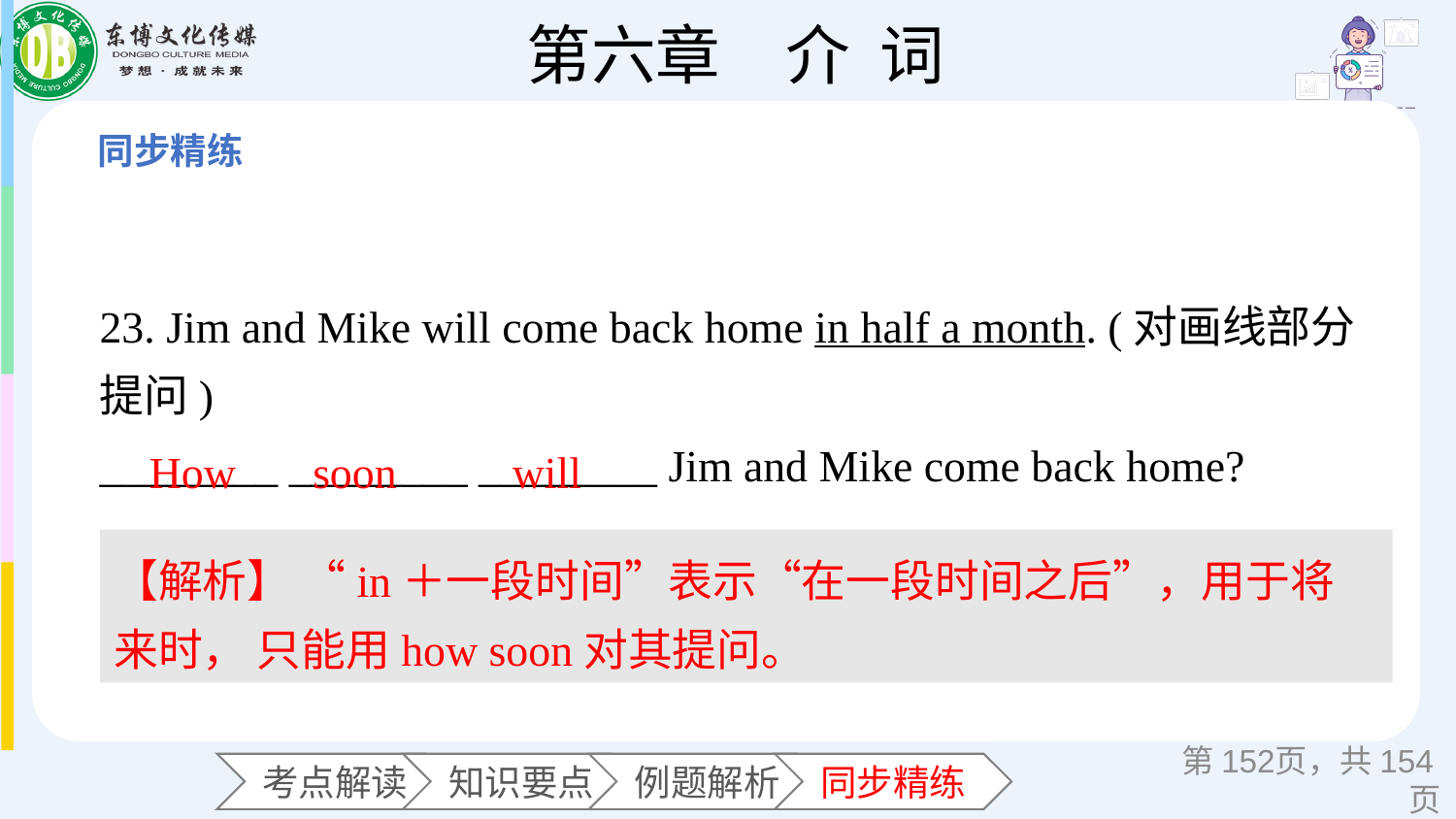

23. Jim and Mike will come back home in half a month. (对画线部分提问)
________ ________ ________ Jim and Mike come back home?
How
soon
will
【解析】 “in＋一段时间”表示“在一段时间之后”，用于将来时， 只能用how soon对其提问。
第152页，共154页